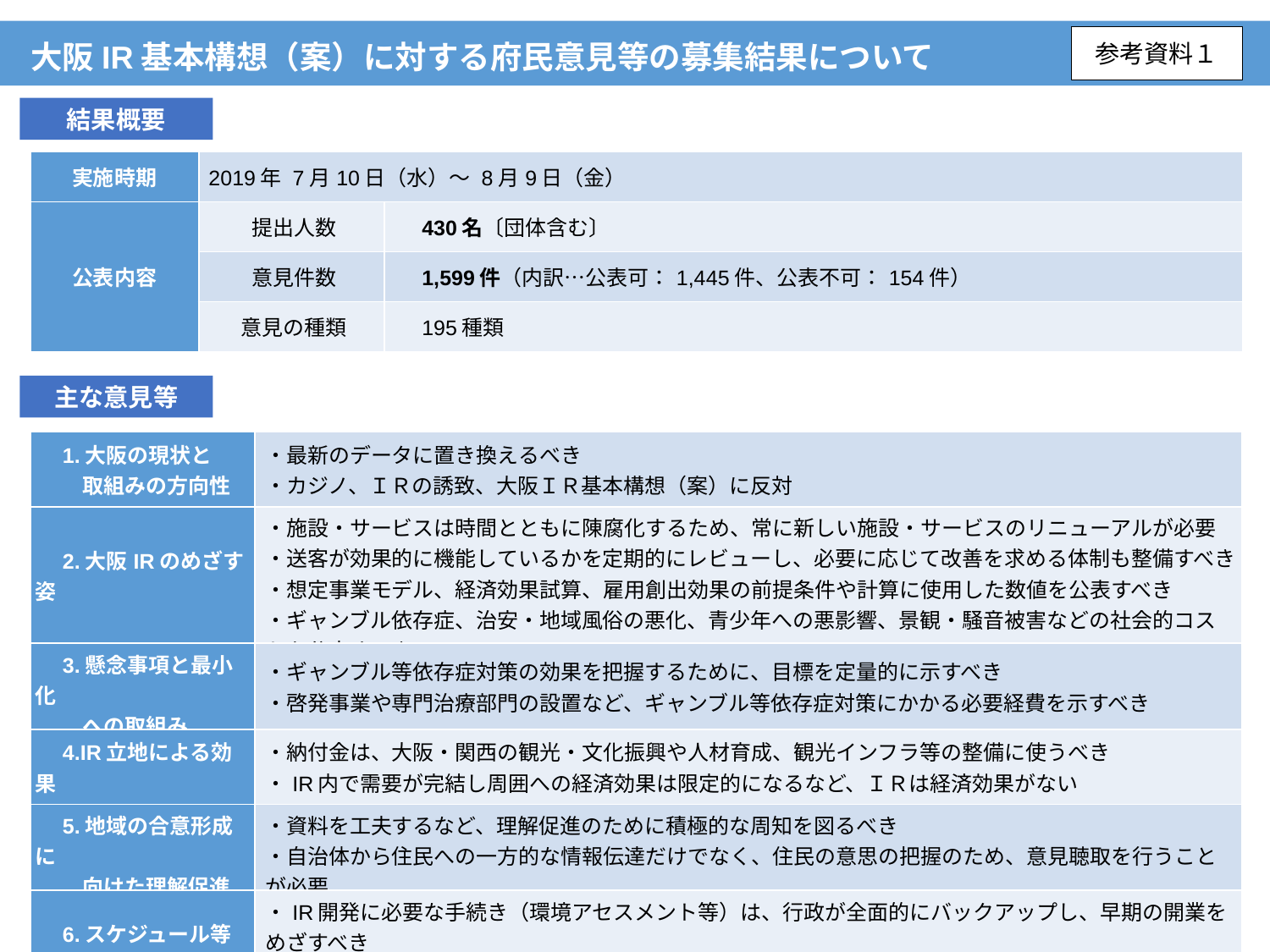

大阪IR基本構想（案）に対する府民意見等の募集結果について
参考資料１
結果概要
| 実施時期 | 2019年 7月10日（水）～ 8月9日（金） |  |
| --- | --- | --- |
| 公表内容 | 提出人数 | 430名〔団体含む〕 |
|  | 意見件数 | 1,599件（内訳…公表可：1,445件、公表不可：154件） |
|  | 意見の種類 | 195種類 |
主な意見等
| 1.大阪の現状と 　　 取組みの方向性 | ・最新のデータに置き換えるべき ・カジノ、ＩＲの誘致、大阪ＩＲ基本構想（案）に反対 |
| --- | --- |
| 2.大阪IRのめざす姿 | ・施設・サービスは時間とともに陳腐化するため、常に新しい施設・サービスのリニューアルが必要 ・送客が効果的に機能しているかを定期的にレビューし、必要に応じて改善を求める体制も整備すべき ・想定事業モデル、経済効果試算、雇用創出効果の前提条件や計算に使用した数値を公表すべき ・ギャンブル依存症、治安・地域風俗の悪化、青少年への悪影響、景観・騒音被害などの社会的コストを公表すべき |
| 3.懸念事項と最小化 　　 への取組み | ・ギャンブル等依存症対策の効果を把握するために、目標を定量的に示すべき ・啓発事業や専門治療部門の設置など、ギャンブル等依存症対策にかかる必要経費を示すべき |
| 4.IR立地による効果 | ・納付金は、大阪・関西の観光・文化振興や人材育成、観光インフラ等の整備に使うべき ・IR内で需要が完結し周囲への経済効果は限定的になるなど、ＩＲは経済効果がない |
| 5.地域の合意形成に 　　 向けた理解促進 | ・資料を工夫するなど、理解促進のために積極的な周知を図るべき ・自治体から住民への一方的な情報伝達だけでなく、住民の意思の把握のため、意見聴取を行うことが必要 |
| 6.スケジュール等 | ・IR開発に必要な手続き（環境アセスメント等）は、行政が全面的にバックアップし、早期の開業をめざすべき ・IR開業に向けたスケジュールは拙速とならないように十分な期間をとるべき |